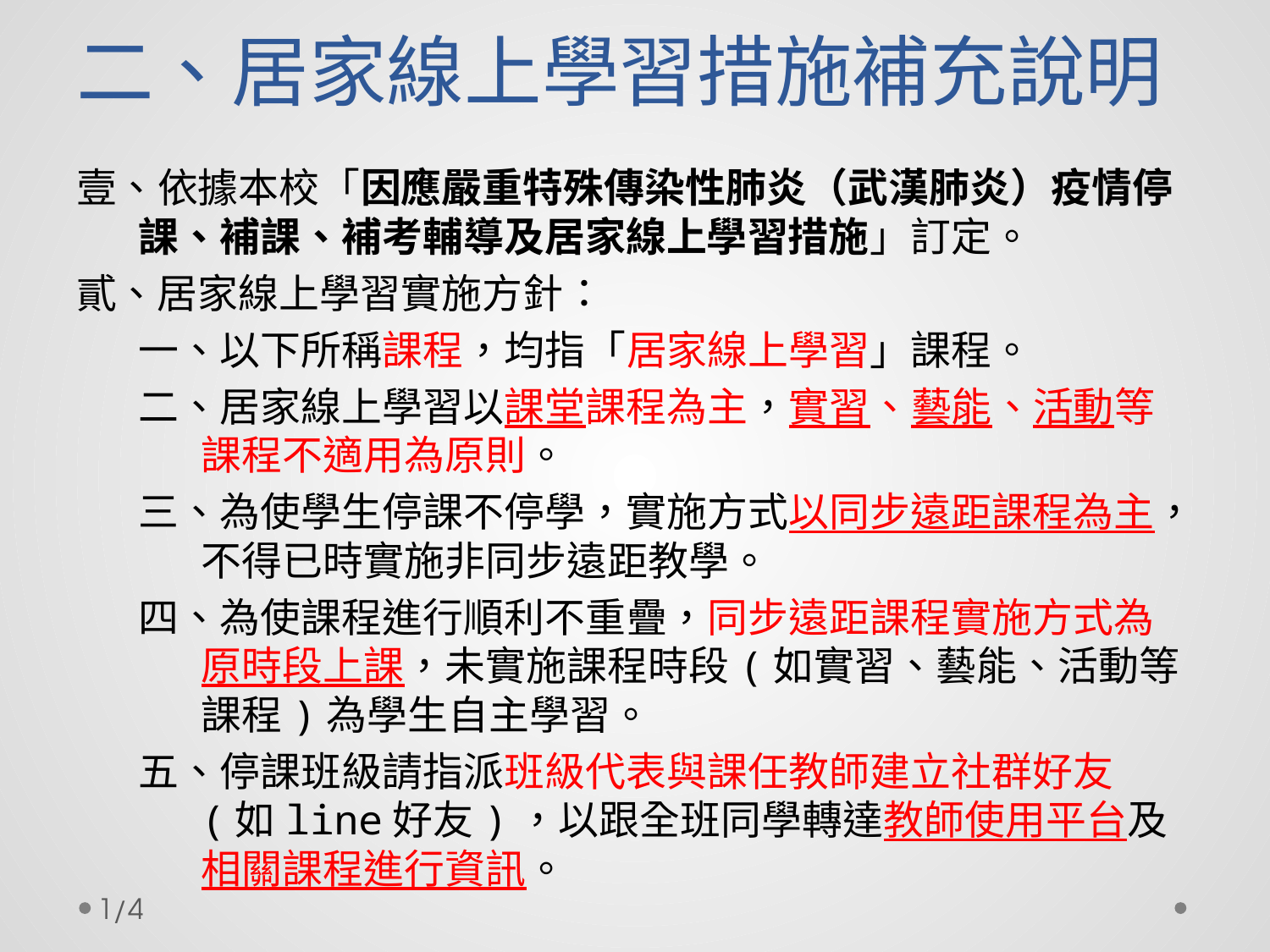

# 二、居家線上學習措施補充說明
壹、依據本校「因應嚴重特殊傳染性肺炎（武漢肺炎）疫情停課、補課、補考輔導及居家線上學習措施」訂定。
貳、居家線上學習實施方針：
一、以下所稱課程，均指「居家線上學習」課程。
二、居家線上學習以課堂課程為主，實習、藝能、活動等課程不適用為原則。
三、為使學生停課不停學，實施方式以同步遠距課程為主，不得已時實施非同步遠距教學。
四、為使課程進行順利不重疊，同步遠距課程實施方式為原時段上課，未實施課程時段(如實習、藝能、活動等課程)為學生自主學習。
五、停課班級請指派班級代表與課任教師建立社群好友(如line好友)，以跟全班同學轉達教師使用平台及相關課程進行資訊。

1/4